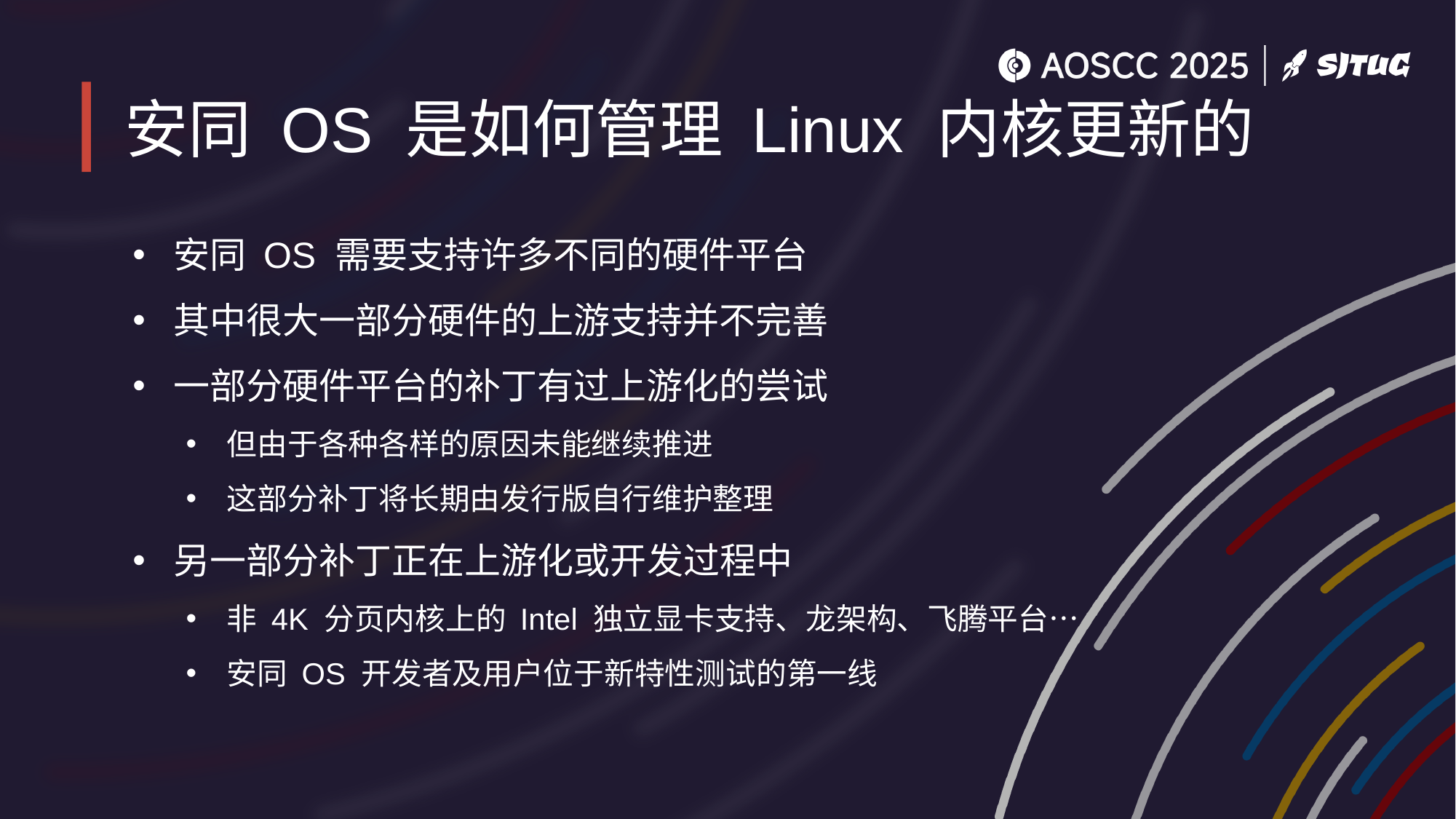

# 安同 OS 是如何管理 Linux 内核更新的
安同 OS 需要支持许多不同的硬件平台
其中很大一部分硬件的上游支持并不完善
一部分硬件平台的补丁有过上游化的尝试
但由于各种各样的原因未能继续推进
这部分补丁将长期由发行版自行维护整理
另一部分补丁正在上游化或开发过程中
非 4K 分页内核上的 Intel 独立显卡支持、龙架构、飞腾平台…
安同 OS 开发者及用户位于新特性测试的第一线